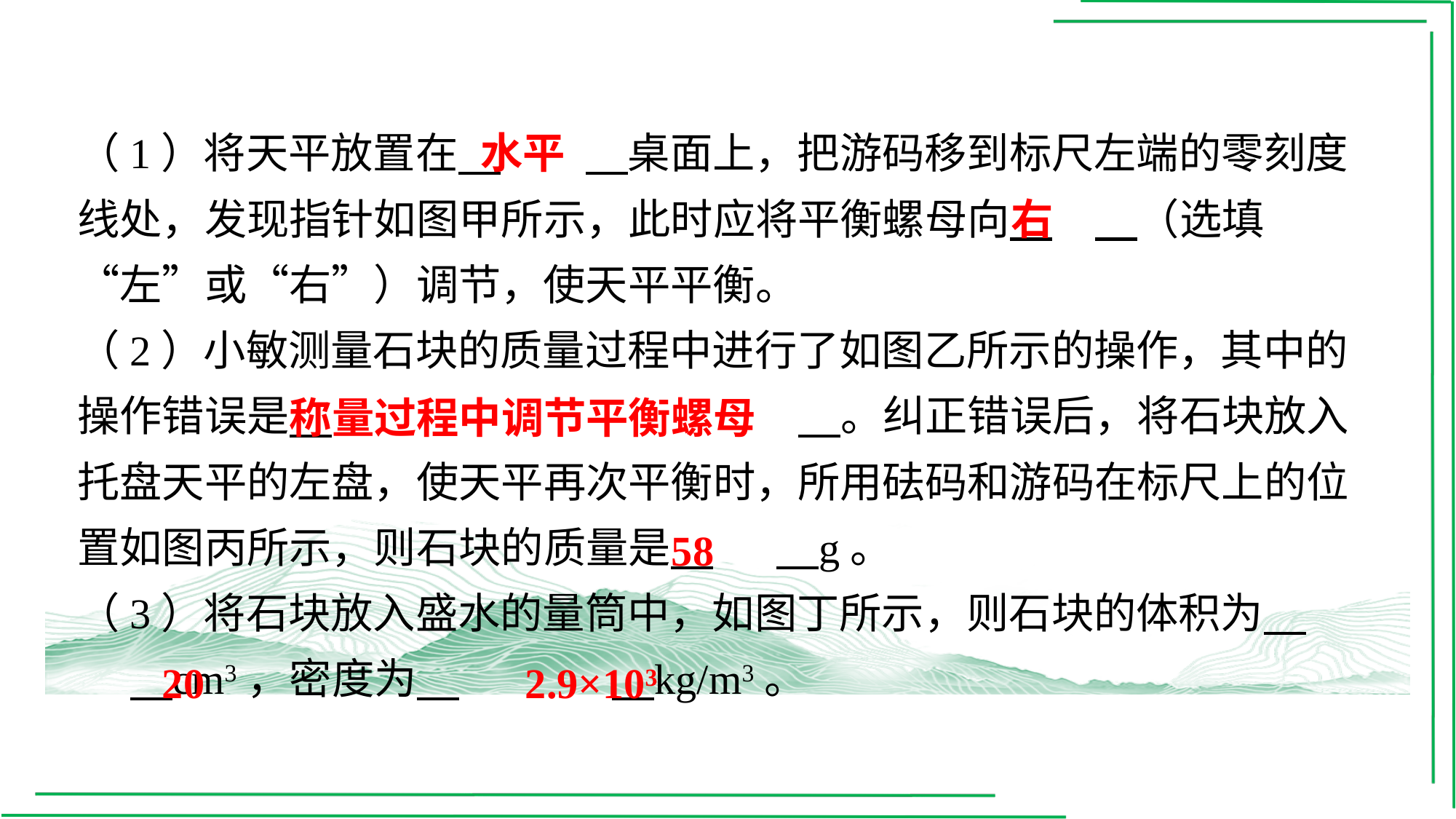

水平
（1）将天平放置在 　水平　⁠桌面上，把游码移到标尺左端的零刻度线处，发现指针如图甲所示，此时应将平衡螺母向 　右　⁠（选填“左”或“右”）调节，使天平平衡。
（2）小敏测量石块的质量过程中进行了如图乙所示的操作，其中的操作错误是 　称量过程中调节平衡螺母　⁠。纠正错误后，将石块放入托盘天平的左盘，使天平再次平衡时，所用砝码和游码在标尺上的位置如图丙所示，则石块的质量是 　58　⁠g。
（3）将石块放入盛水的量筒中，如图丁所示，则石块的体积为 　20　⁠cm3，密度为 　2.9×103　⁠kg/m3。
右
称量过程中调节平衡螺母
58
20
2.9×103